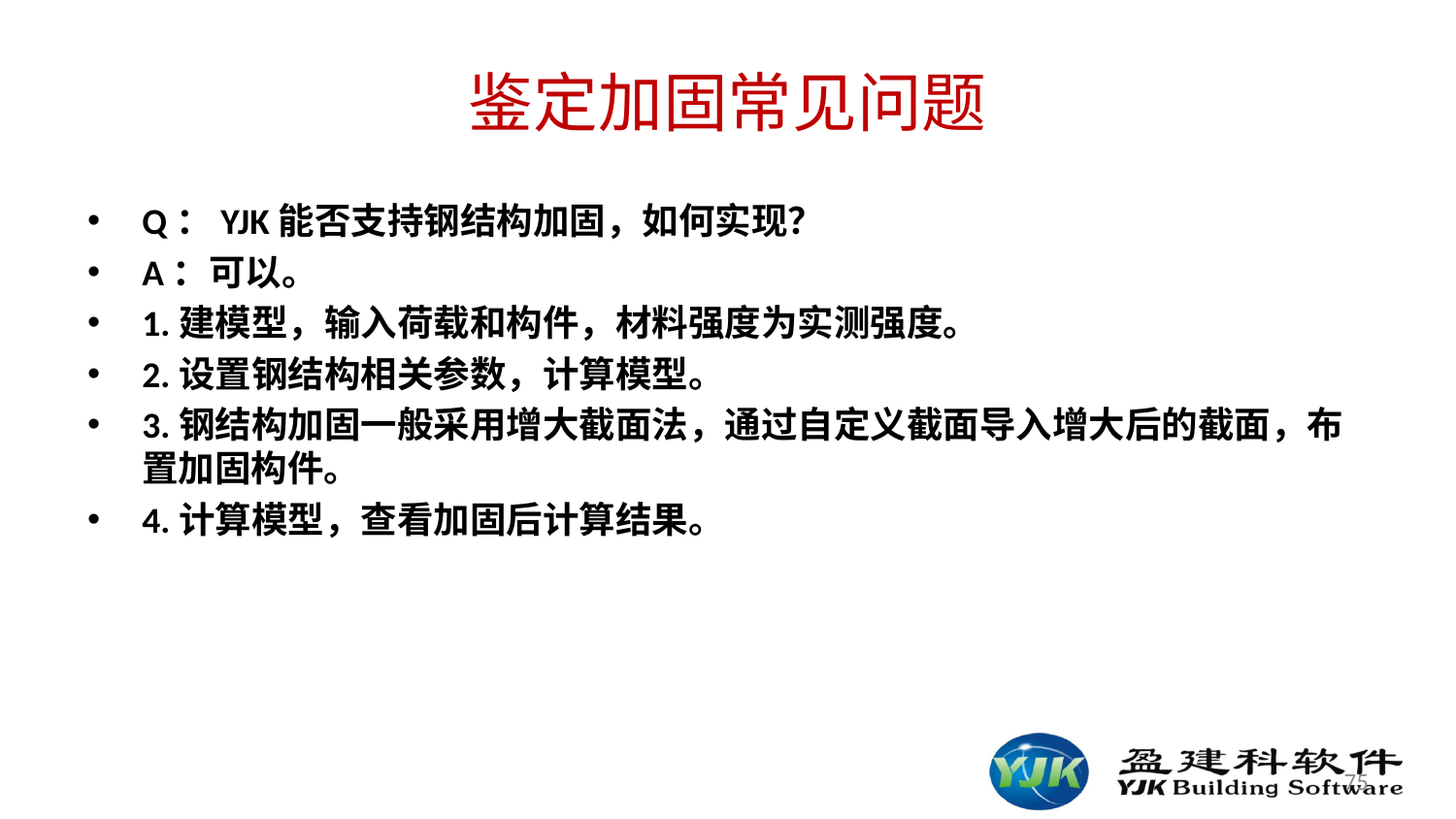

# 鉴定加固常见问题
Q：YJK能否支持钢结构加固，如何实现？
A：可以。
1.建模型，输入荷载和构件，材料强度为实测强度。
2.设置钢结构相关参数，计算模型。
3.钢结构加固一般采用增大截面法，通过自定义截面导入增大后的截面，布置加固构件。
4.计算模型，查看加固后计算结果。

75